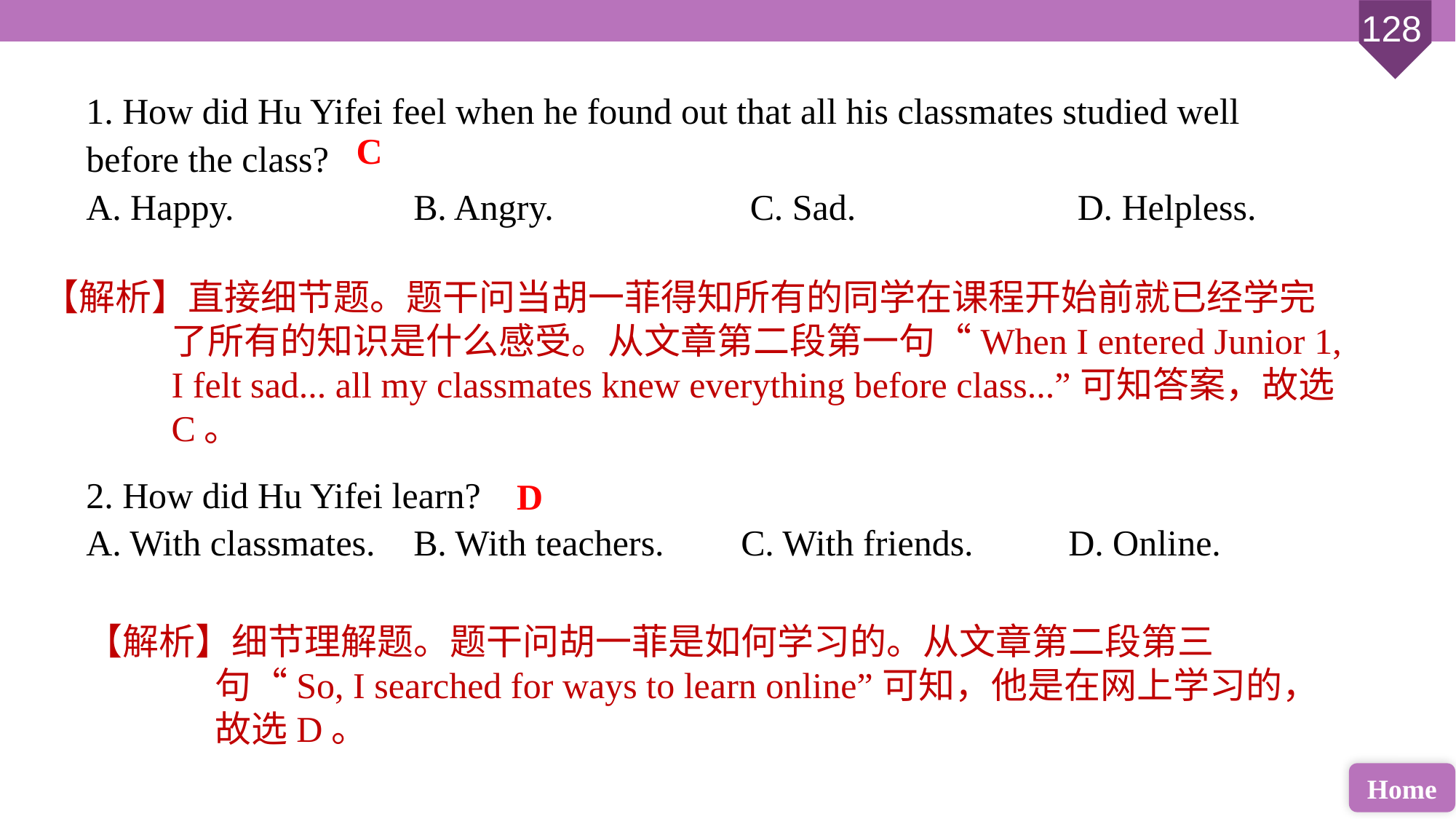

1. How did Hu Yifei feel when he found out that all his classmates studied well before the class?
A. Happy. 		B. Angry.		 C. Sad.		 D. Helpless.

2. How did Hu Yifei learn?
A. With classmates. 	B. With teachers. 	C. With friends. 	D. Online.
C
【解析】直接细节题。题干问当胡一菲得知所有的同学在课程开始前就已经学完了所有的知识是什么感受。从文章第二段第一句“When I entered Junior 1, I felt sad... all my classmates knew everything before class...”可知答案，故选C。
D
【解析】细节理解题。题干问胡一菲是如何学习的。从文章第二段第三句“So, I searched for ways to learn online”可知，他是在网上学习的，故选D。